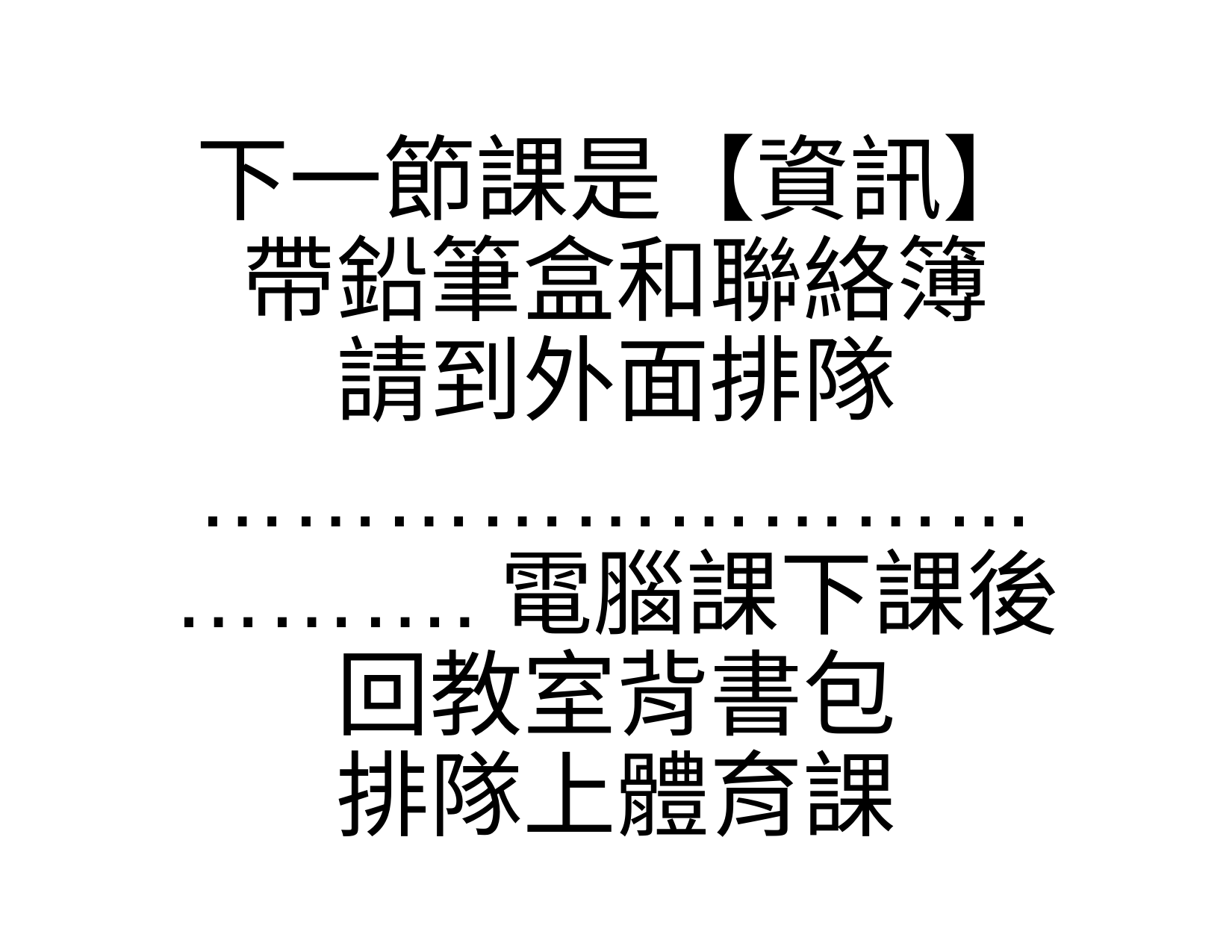

# 下一節課是【資訊】 帶鉛筆盒和聯絡簿 請到外面排隊
……………………………….電腦課下課後
回教室背書包
排隊上體育課